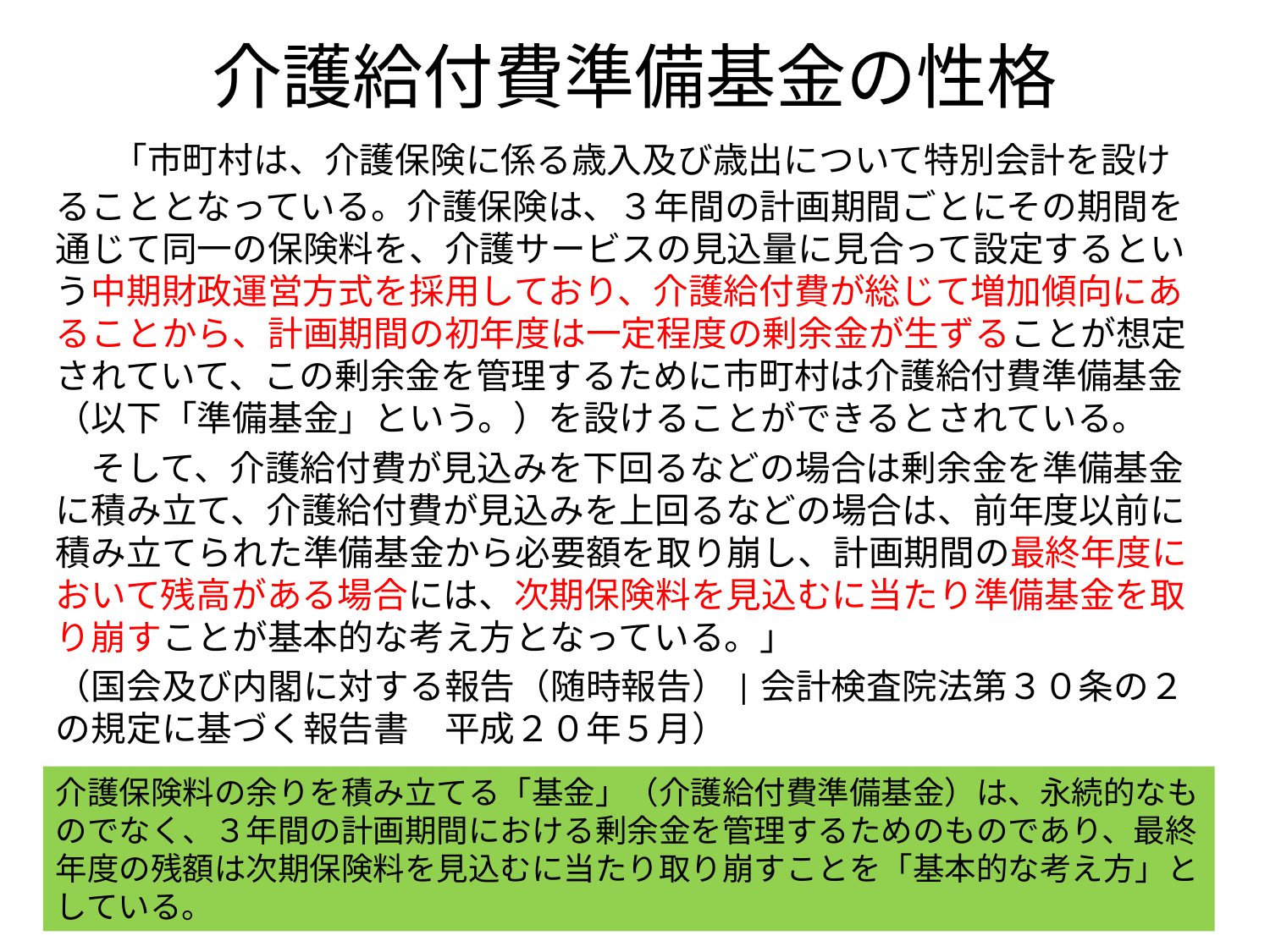

# 介護給付費準備基金の性格
　「市町村は、介護保険に係る歳入及び歳出について特別会計を設けることとなっている。介護保険は、３年間の計画期間ごとにその期間を通じて同一の保険料を、介護サービスの見込量に見合って設定するという中期財政運営方式を採用しており、介護給付費が総じて増加傾向にあることから、計画期間の初年度は一定程度の剰余金が生ずることが想定されていて、この剰余金を管理するために市町村は介護給付費準備基金（以下「準備基金」という。）を設けることができるとされている。
　そして、介護給付費が見込みを下回るなどの場合は剰余金を準備基金に積み立て、介護給付費が見込みを上回るなどの場合は、前年度以前に積み立てられた準備基金から必要額を取り崩し、計画期間の最終年度において残高がある場合には、次期保険料を見込むに当たり準備基金を取り崩すことが基本的な考え方となっている。」
（国会及び内閣に対する報告（随時報告）|会計検査院法第３０条の２の規定に基づく報告書　平成２０年５月）
介護保険料の余りを積み立てる「基金」（介護給付費準備基金）は、永続的なものでなく、３年間の計画期間における剰余金を管理するためのものであり、最終年度の残額は次期保険料を見込むに当たり取り崩すことを「基本的な考え方」としている。
37